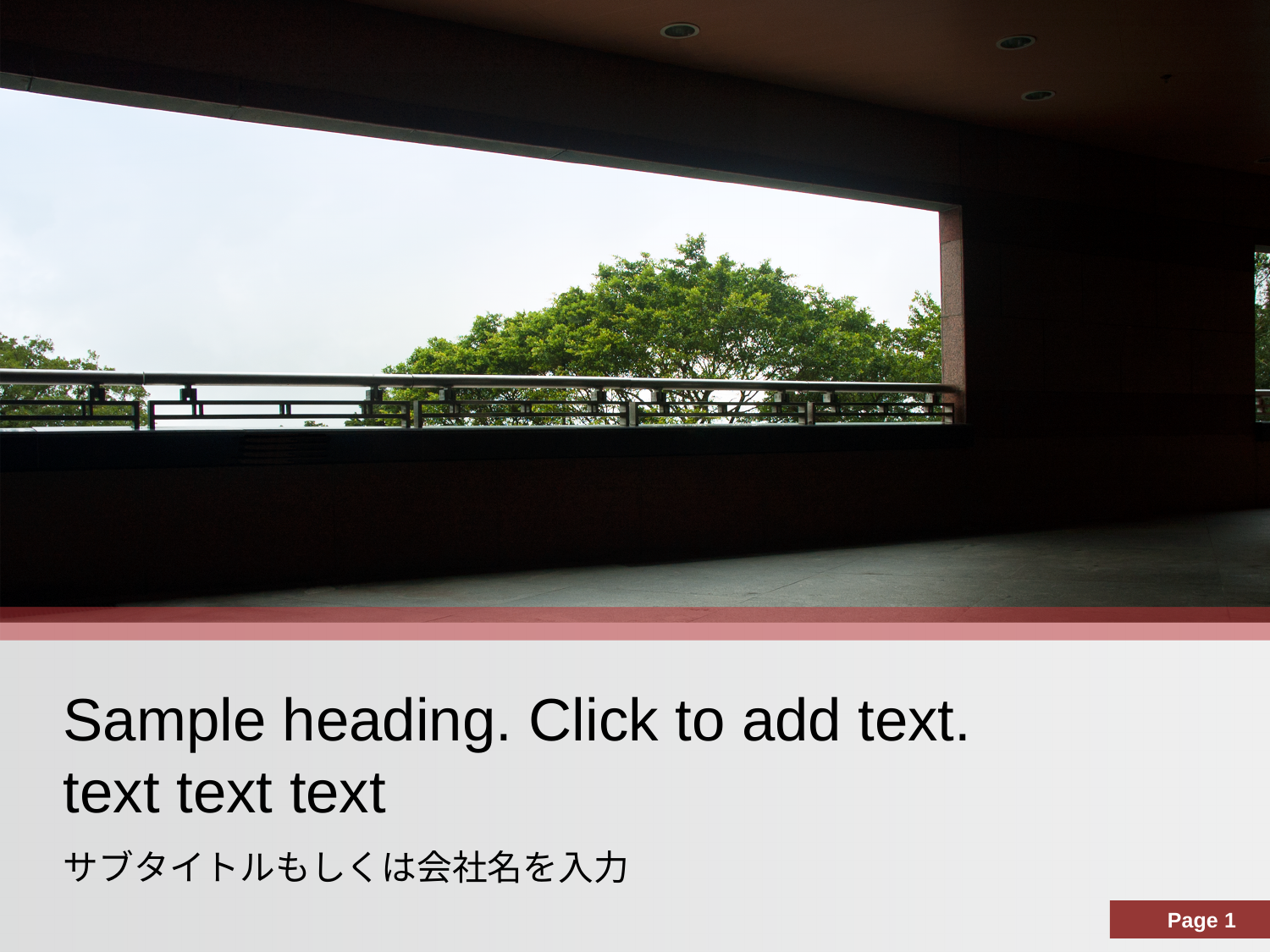

# Sample heading. Click to add text. text text text
サブタイトルもしくは会社名を入力